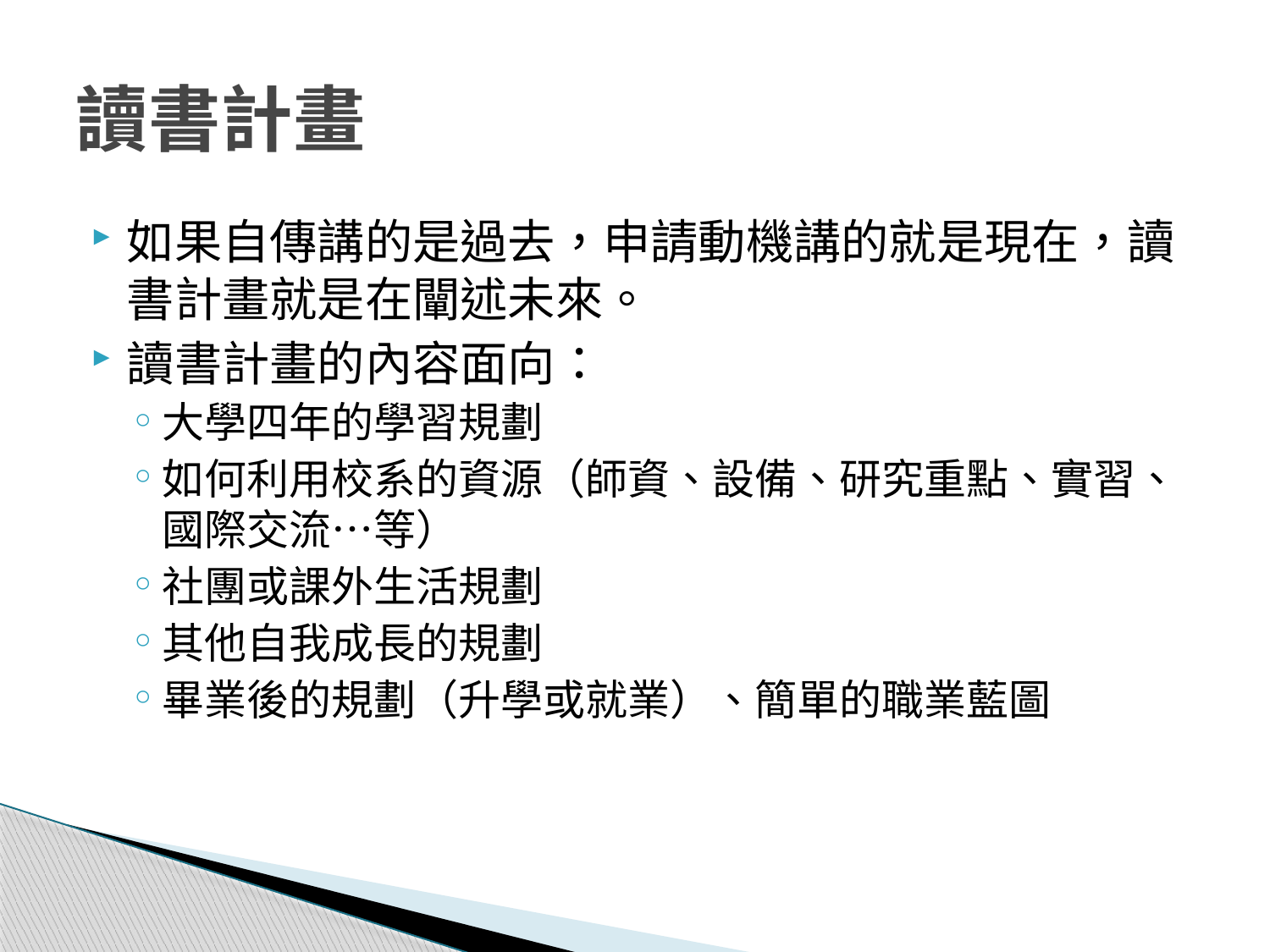

# 讀書計畫
如果自傳講的是過去，申請動機講的就是現在，讀書計畫就是在闡述未來。
讀書計畫的內容面向：
大學四年的學習規劃
如何利用校系的資源（師資、設備、研究重點、實習、國際交流…等）
社團或課外生活規劃
其他自我成長的規劃
畢業後的規劃（升學或就業）、簡單的職業藍圖